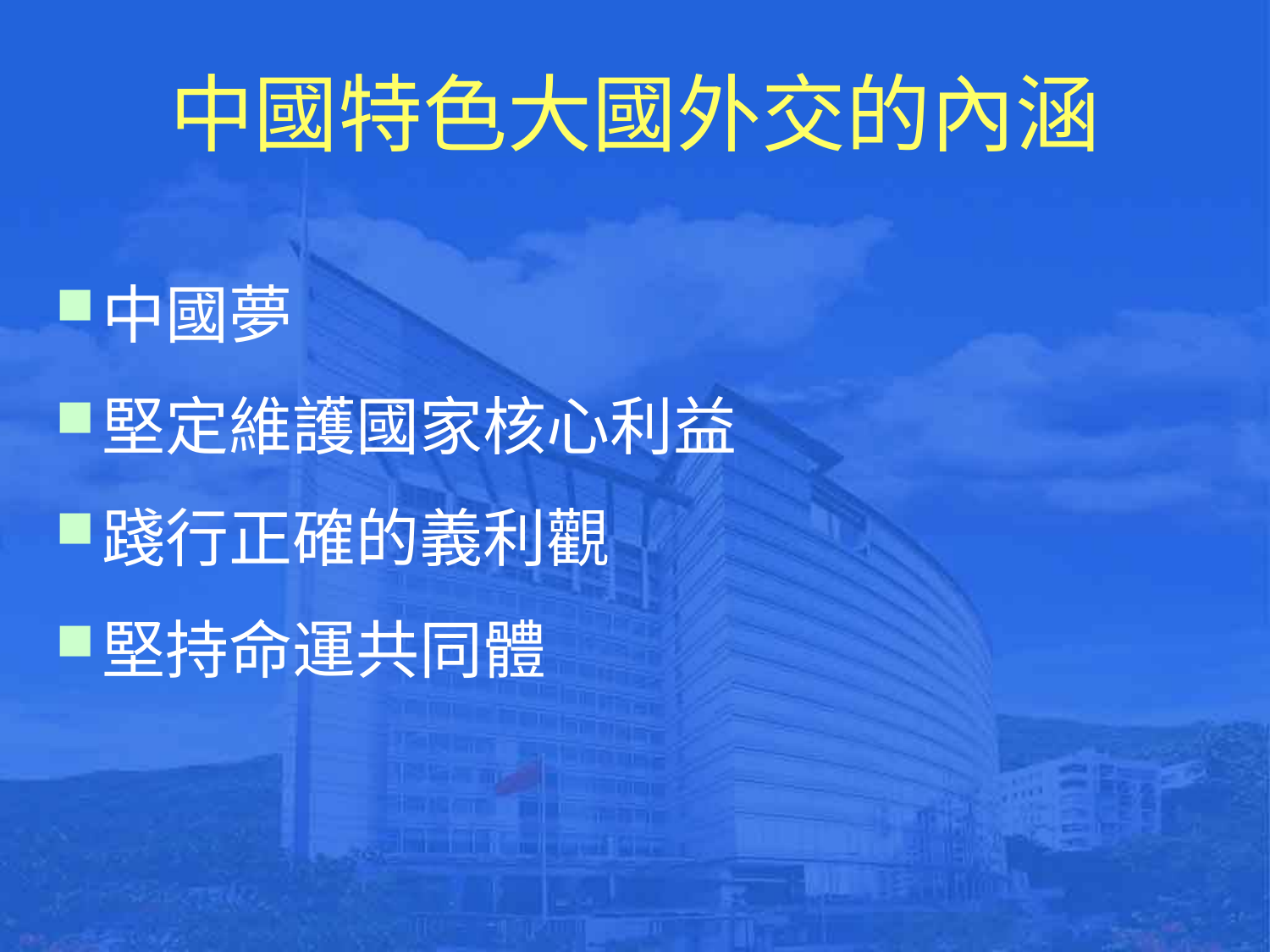

# 中國特色大國外交的內涵
中國夢
堅定維護國家核心利益
踐行正確的義利觀
堅持命運共同體